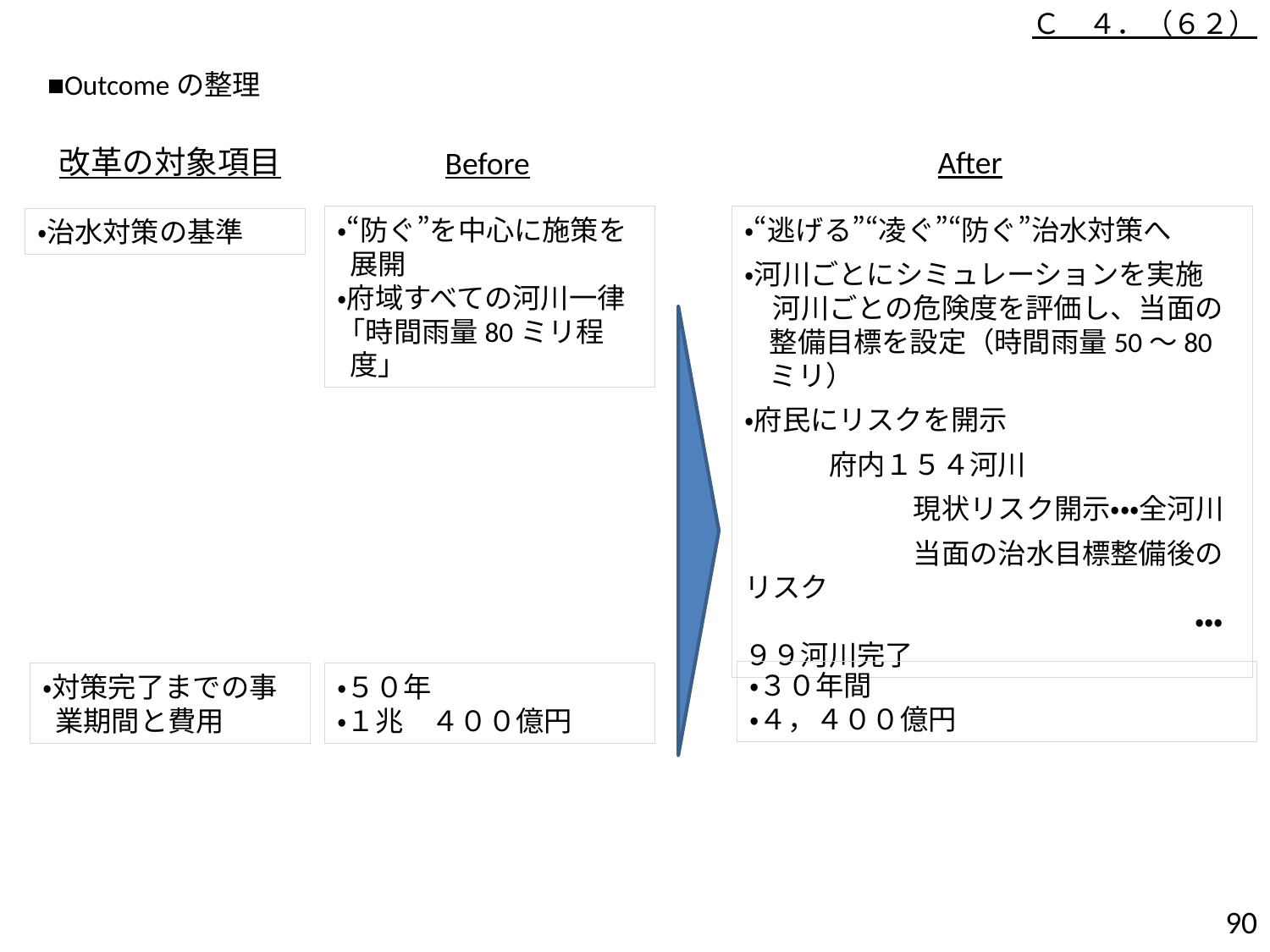

Ｃ　４．（６２）
■Outcomeの整理
改革の対象項目
After
Before
・“防ぐ”を中心に施策を展開
・府域すべての河川一律
「時間雨量80ミリ程度」
・“逃げる”“凌ぐ”“防ぐ”治水対策へ
・河川ごとにシミュレーションを実施
　河川ごとの危険度を評価し、当面の整備目標を設定（時間雨量50～80ミリ）
・府民にリスクを開示
　　　府内１５４河川
　　　　　　現状リスク開示・・・全河川
　　　　　　当面の治水目標整備後のリスク
　　　　　　　　　　　　　　　　・・・９９河川完了
・治水対策の基準

・３０年間
・４，４００億円
・対策完了までの事業期間と費用
・５０年
・１兆　４００億円
90